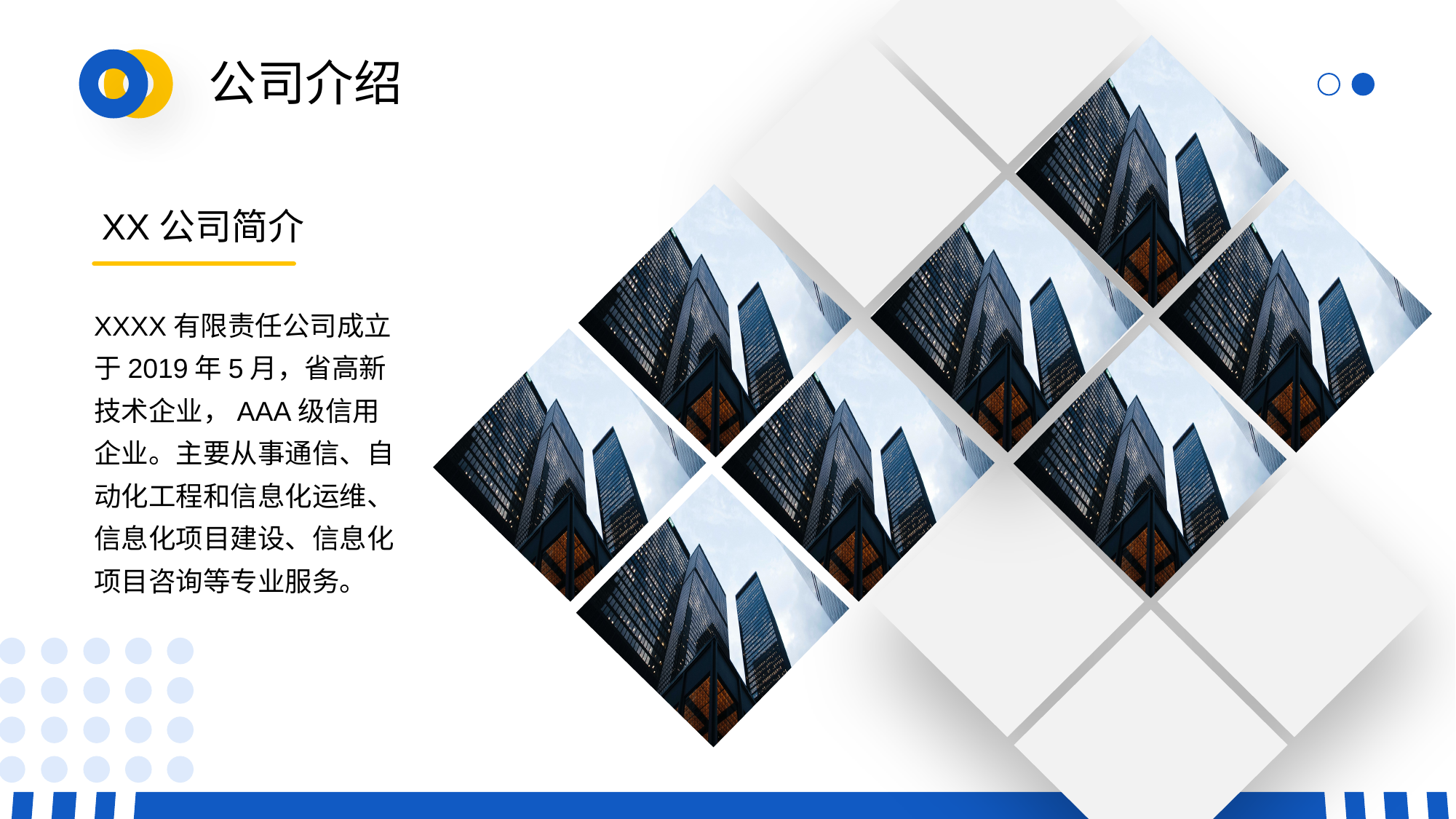

# 公司介绍

XX公司简介
XXXX有限责任公司成立于2019年5月，省高新技术企业，AAA级信用企业。主要从事通信、自动化工程和信息化运维、信息化项目建设、信息化项目咨询等专业服务。